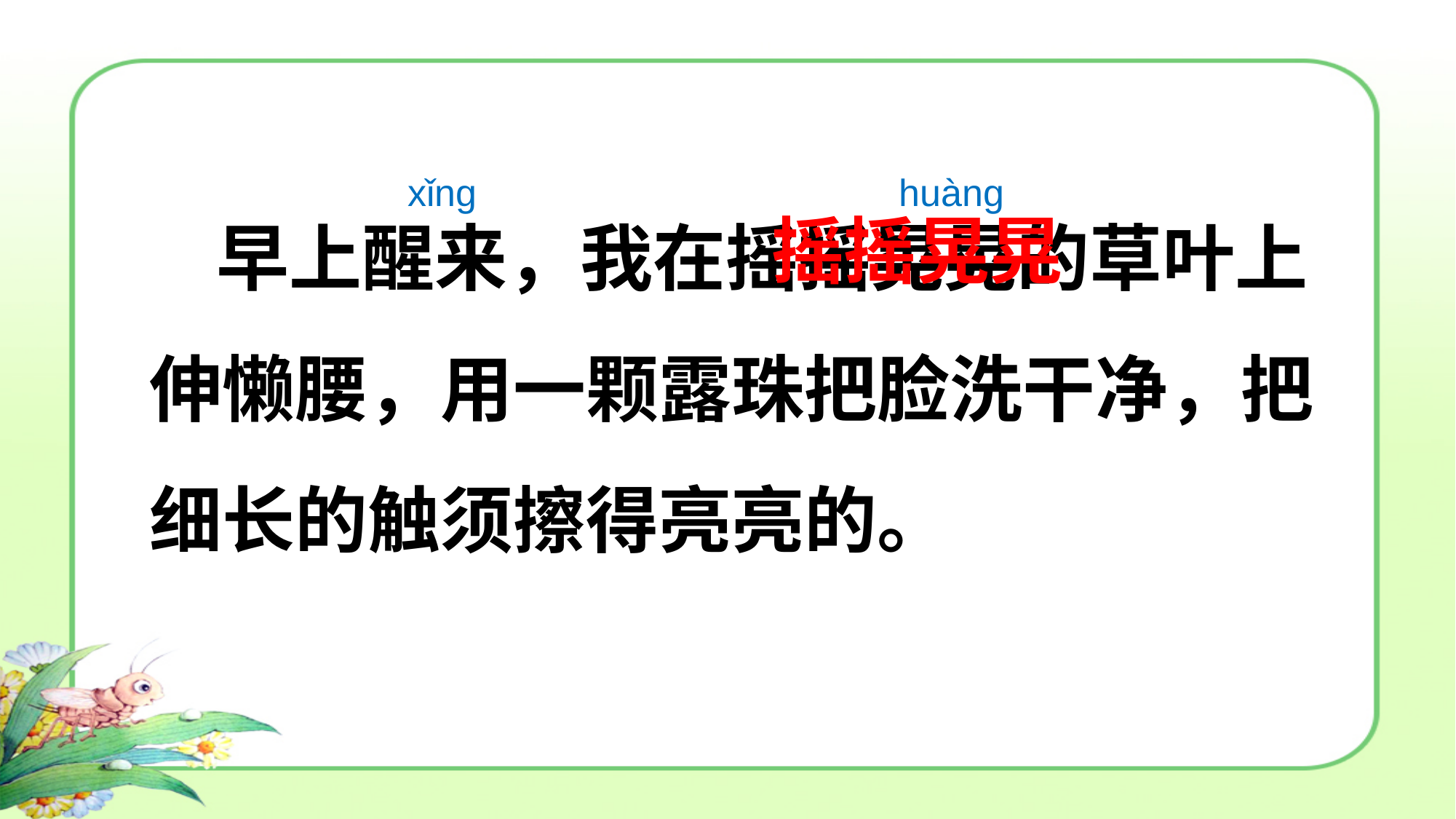

早上醒来，我在摇摇晃晃的草叶上伸懒腰，用一颗露珠把脸洗干净，把细长的触须擦得亮亮的。
xǐng
huàng
摇摇晃晃